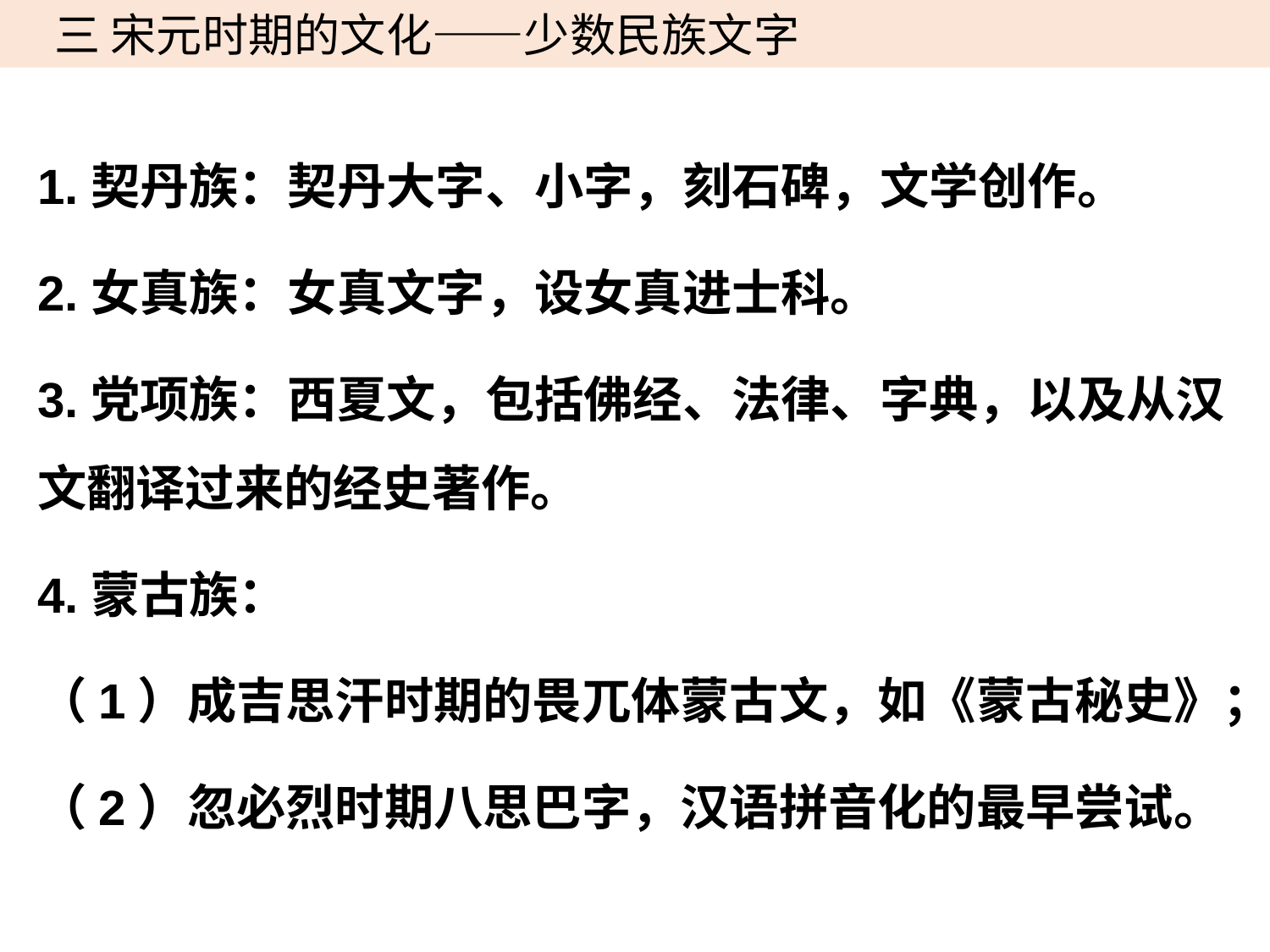

三 宋元时期的文化——少数民族文字
1.契丹族：契丹大字、小字，刻石碑，文学创作。
2.女真族：女真文字，设女真进士科。
3.党项族：西夏文，包括佛经、法律、字典，以及从汉文翻译过来的经史著作。
4.蒙古族：
（1）成吉思汗时期的畏兀体蒙古文，如《蒙古秘史》；
（2）忽必烈时期八思巴字，汉语拼音化的最早尝试。